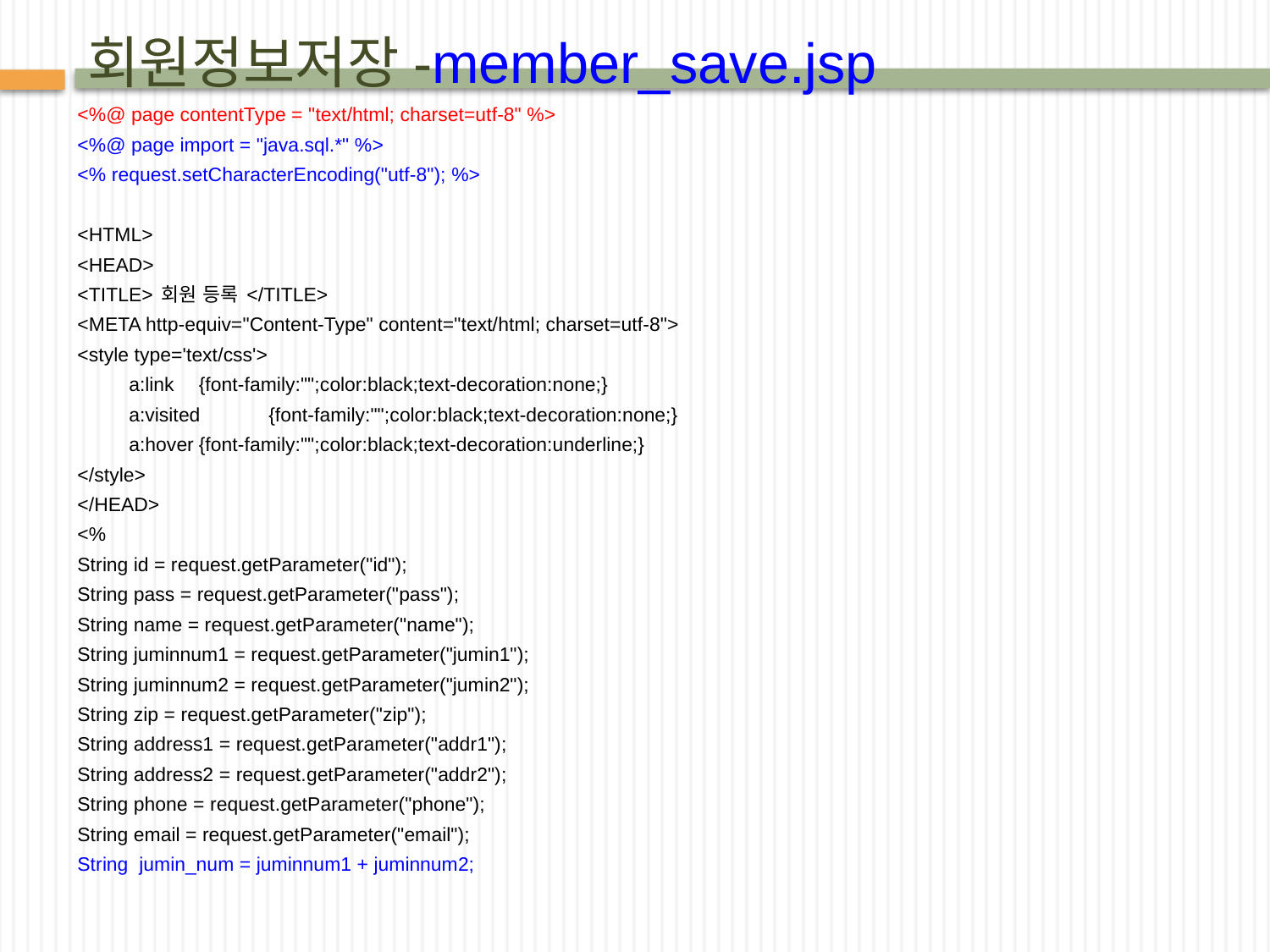

# 회원정보저장-member_save.jsp
<%@ page contentType = "text/html; charset=utf-8" %>
<%@ page import = "java.sql.*" %>
<% request.setCharacterEncoding("utf-8"); %>

<HTML>
<HEAD>
<TITLE> 회원 등록 </TITLE>
<META http-equiv="Content-Type" content="text/html; charset=utf-8">
<style type='text/css'>
	a:link	{font-family:"";color:black;text-decoration:none;}
	a:visited	{font-family:"";color:black;text-decoration:none;}
	a:hover	{font-family:"";color:black;text-decoration:underline;}
</style>
</HEAD>
<%
String id = request.getParameter("id");
String pass = request.getParameter("pass");
String name = request.getParameter("name");
String juminnum1 = request.getParameter("jumin1");
String juminnum2 = request.getParameter("jumin2");
String zip = request.getParameter("zip");
String address1 = request.getParameter("addr1");
String address2 = request.getParameter("addr2");
String phone = request.getParameter("phone");
String email = request.getParameter("email");
String  jumin_num = juminnum1 + juminnum2;